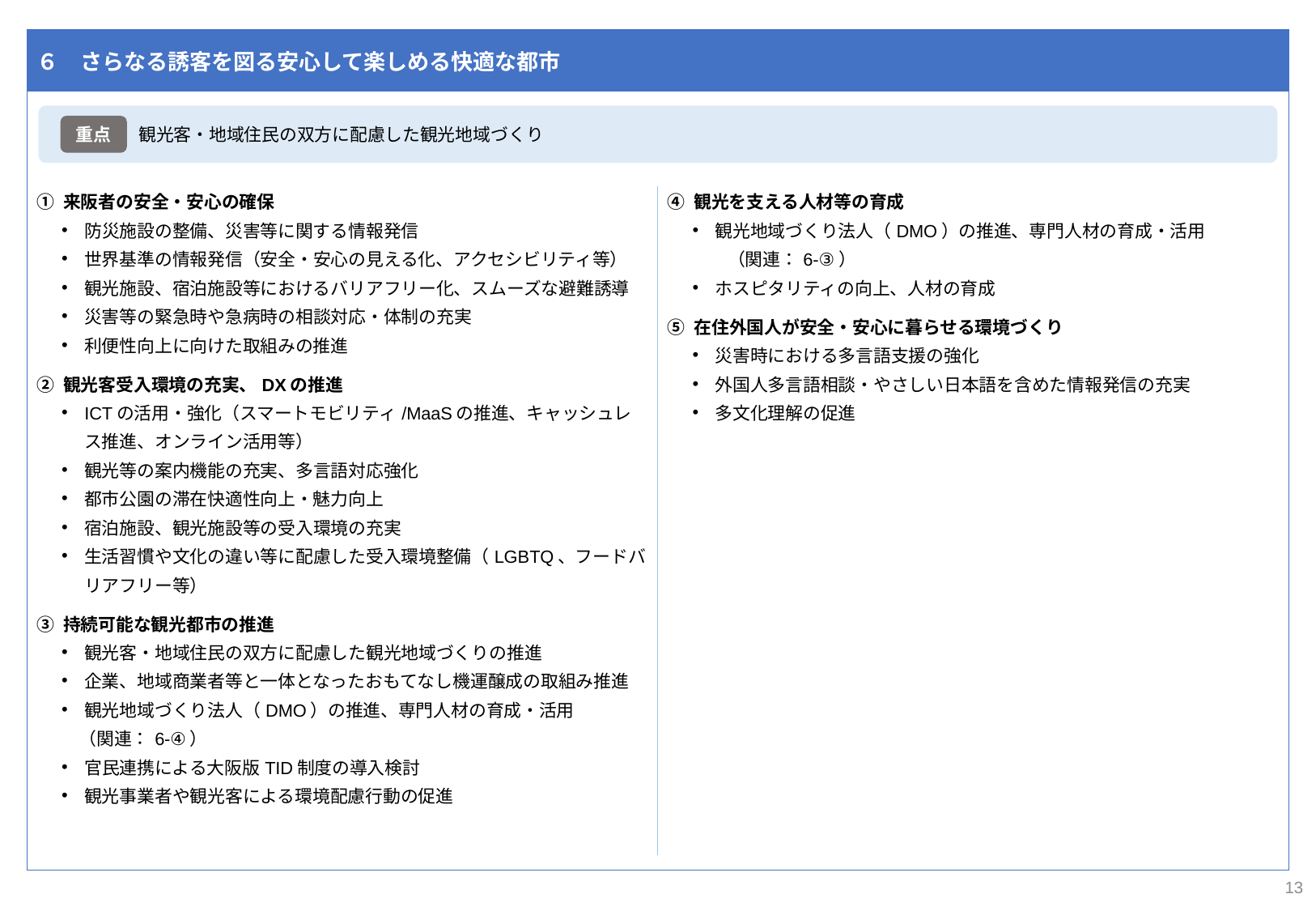

| ６　さらなる誘客を図る安心して楽しめる快適な都市 |  |
| --- | --- |
| ① 来阪者の安全・安心の確保 防災施設の整備、災害等に関する情報発信 世界基準の情報発信（安全・安心の見える化、アクセシビリティ等） 観光施設、宿泊施設等におけるバリアフリー化、スムーズな避難誘導 災害等の緊急時や急病時の相談対応・体制の充実 利便性向上に向けた取組みの推進 ② 観光客受入環境の充実、DXの推進 ICTの活用・強化（スマートモビリティ/MaaSの推進、キャッシュレス推進、オンライン活用等） 観光等の案内機能の充実、多言語対応強化 都市公園の滞在快適性向上・魅力向上 宿泊施設、観光施設等の受入環境の充実 生活習慣や⽂化の違い等に配慮した受⼊環境整備（LGBTQ、フードバリアフリー等） ③ 持続可能な観光都市の推進 観光客・地域住民の双方に配慮した観光地域づくりの推進 企業、地域商業者等と一体となったおもてなし機運醸成の取組み推進 観光地域づくり法人（DMO）の推進、専門人材の育成・活用 　（関連：6-④） 官民連携による大阪版TID制度の導入検討 観光事業者や観光客による環境配慮行動の促進 | ④ 観光を支える人材等の育成 観光地域づくり法⼈（DMO）の推進、専⾨⼈材の育成・活用 　　（関連：6-③） ホスピタリティの向上、人材の育成 ⑤ 在住外国⼈が安全・安⼼に暮らせる環境づくり 災害時における多⾔語⽀援の強化 外国⼈多⾔語相談・やさしい⽇本語を含めた情報発信の充実 多文化理解の促進 |

観光客・地域住民の双方に配慮した観光地域づくり
重点
13